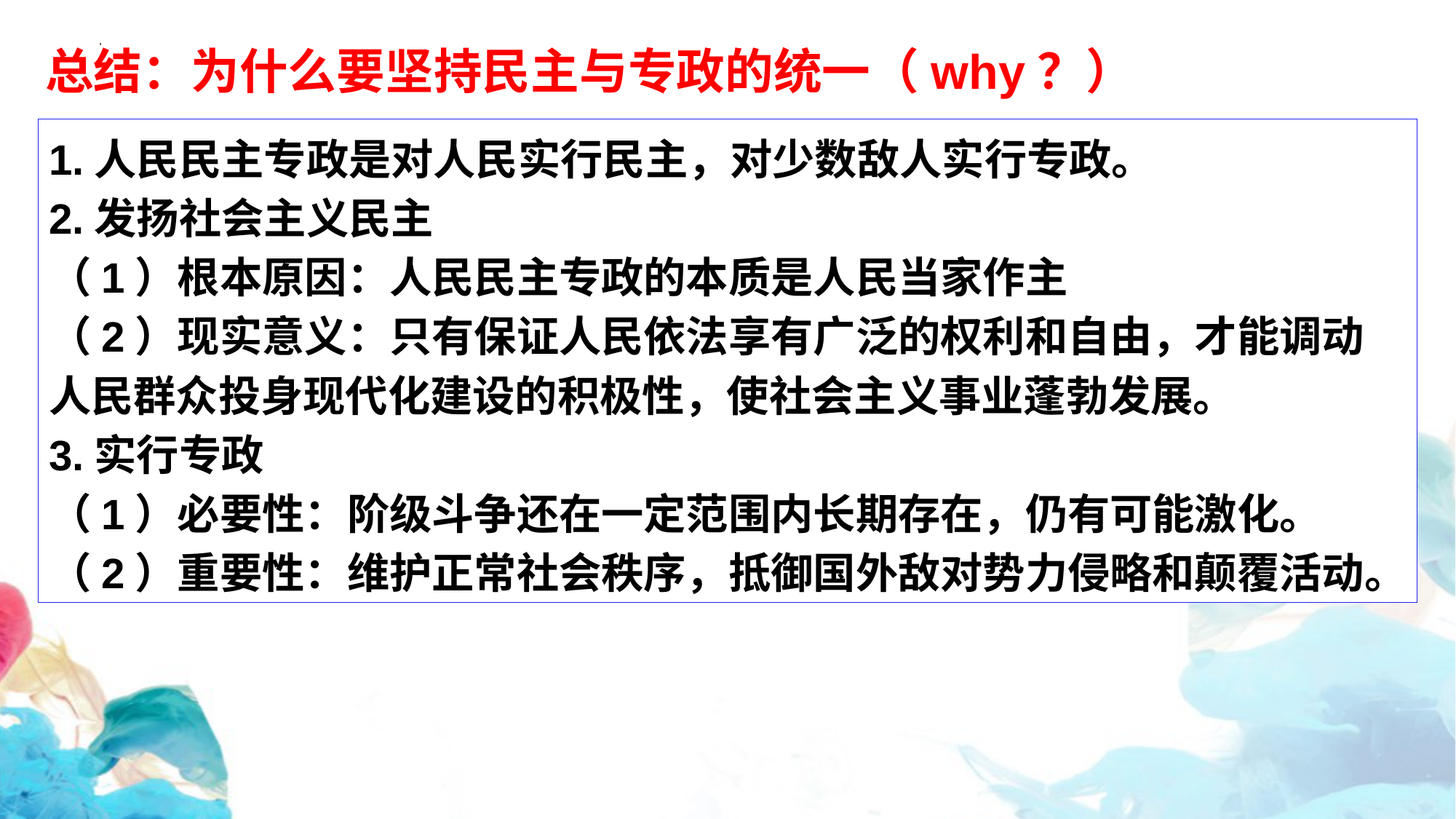

总结：为什么要坚持民主与专政的统一（why？）
1.人民民主专政是对人民实行民主，对少数敌人实行专政。
2.发扬社会主义民主
（1）根本原因：人民民主专政的本质是人民当家作主
（2）现实意义：只有保证人民依法享有广泛的权利和自由，才能调动人民群众投身现代化建设的积极性，使社会主义事业蓬勃发展。
3.实行专政
（1）必要性：阶级斗争还在一定范围内长期存在，仍有可能激化。
（2）重要性：维护正常社会秩序，抵御国外敌对势力侵略和颠覆活动。